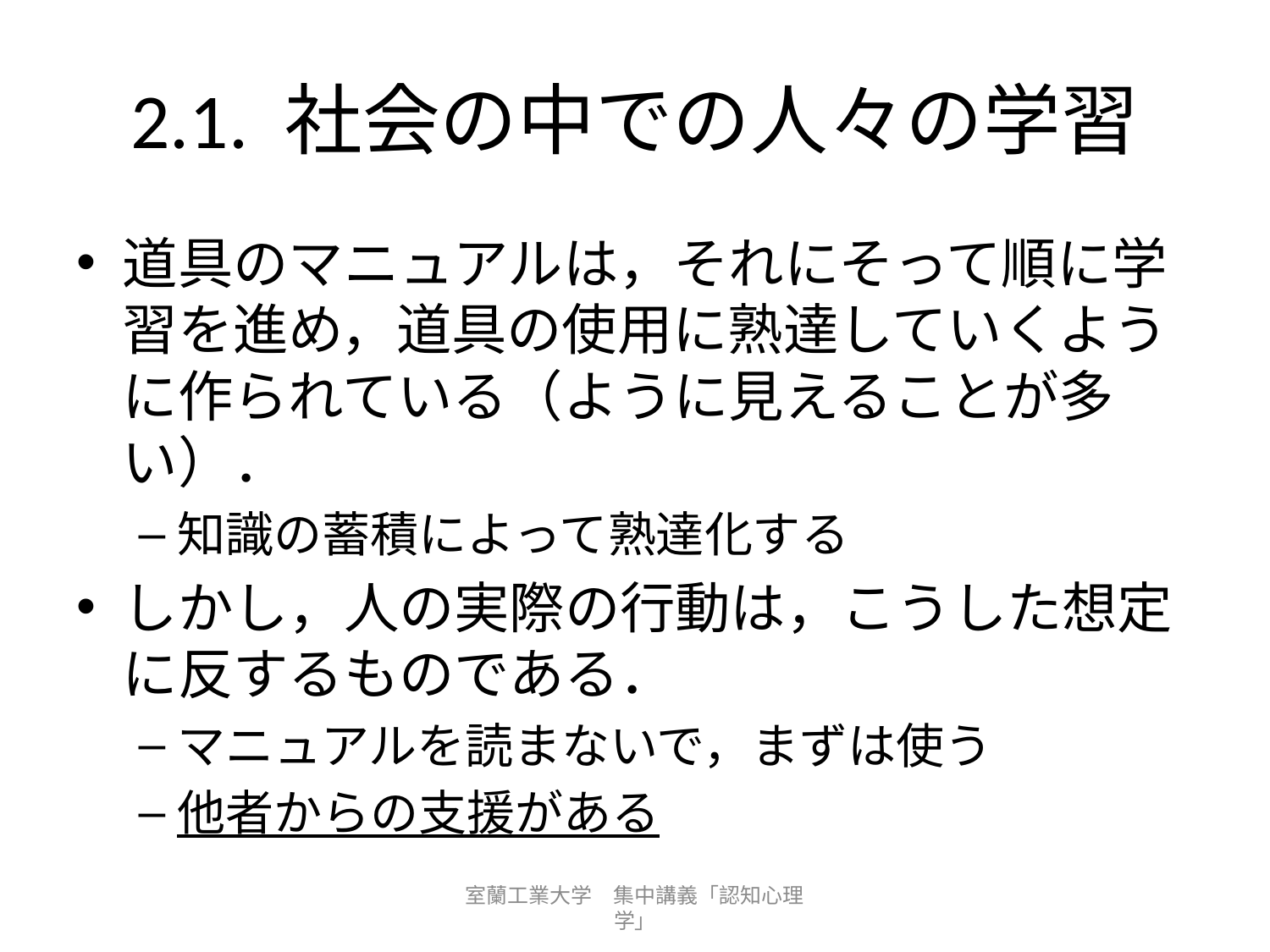

# 2.1. 社会の中での人々の学習
道具のマニュアルは，それにそって順に学習を進め，道具の使用に熟達していくように作られている（ように見えることが多い）．
知識の蓄積によって熟達化する
しかし，人の実際の行動は，こうした想定に反するものである．
マニュアルを読まないで，まずは使う
他者からの支援がある
室蘭工業大学　集中講義「認知心理学」